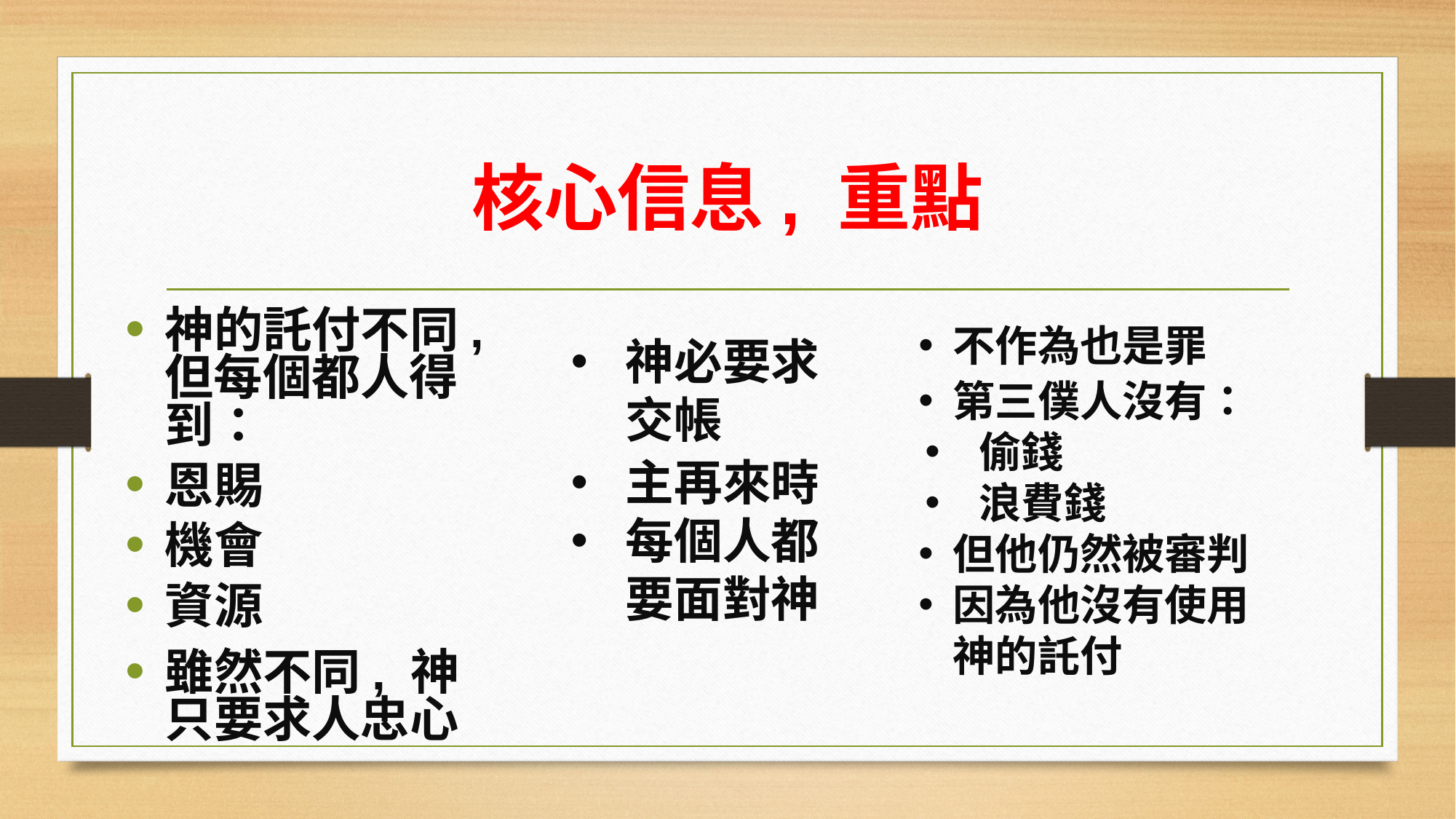

# 核心信息, 重點
神的託付不同, 但每個都人得到：
恩賜
機會
資源
雖然不同, 神只要求人忠心

不作為也是罪
第三僕人沒有：
 偷錢
 浪費錢
但他仍然被審判
因為他沒有使用神的託付
神必要求交帳
主再來時
每個人都要面對神